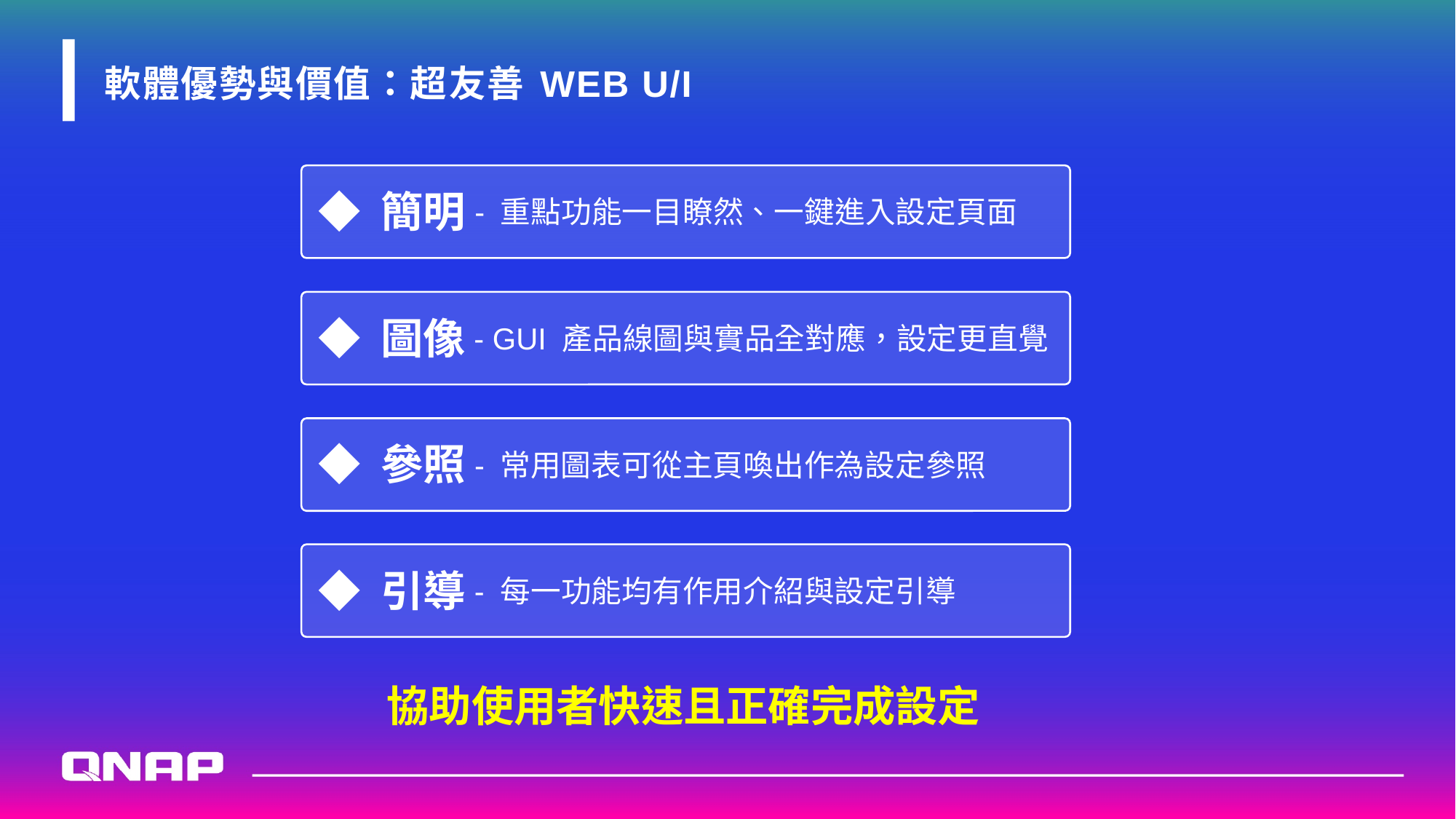

# 軟體優勢與價值：超友善 Web u/i

◆ 簡明
- 重點功能一目瞭然、一鍵進入設定頁面

◆ 圖像
- GUI 產品線圖與實品全對應，設定更直覺

◆ 參照
- 常用圖表可從主頁喚出作為設定參照

◆ 引導
- 每一功能均有作用介紹與設定引導
協助使用者快速且正確完成設定